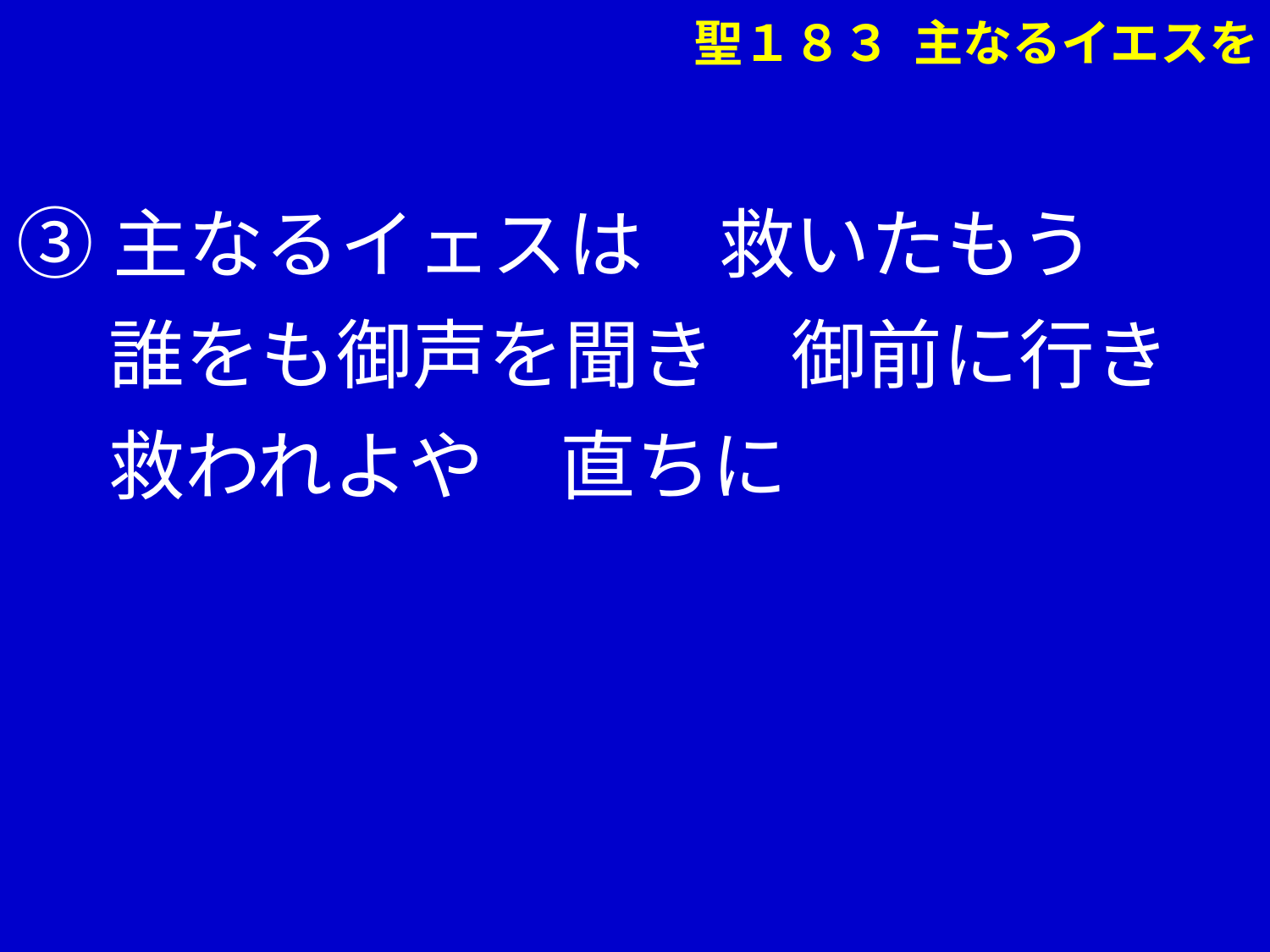

聖１８３  主なるイエスを

③主なるイェスは　救いたもう
　 誰をも御声を聞き　御前に行き
　 救われよや　直ちに